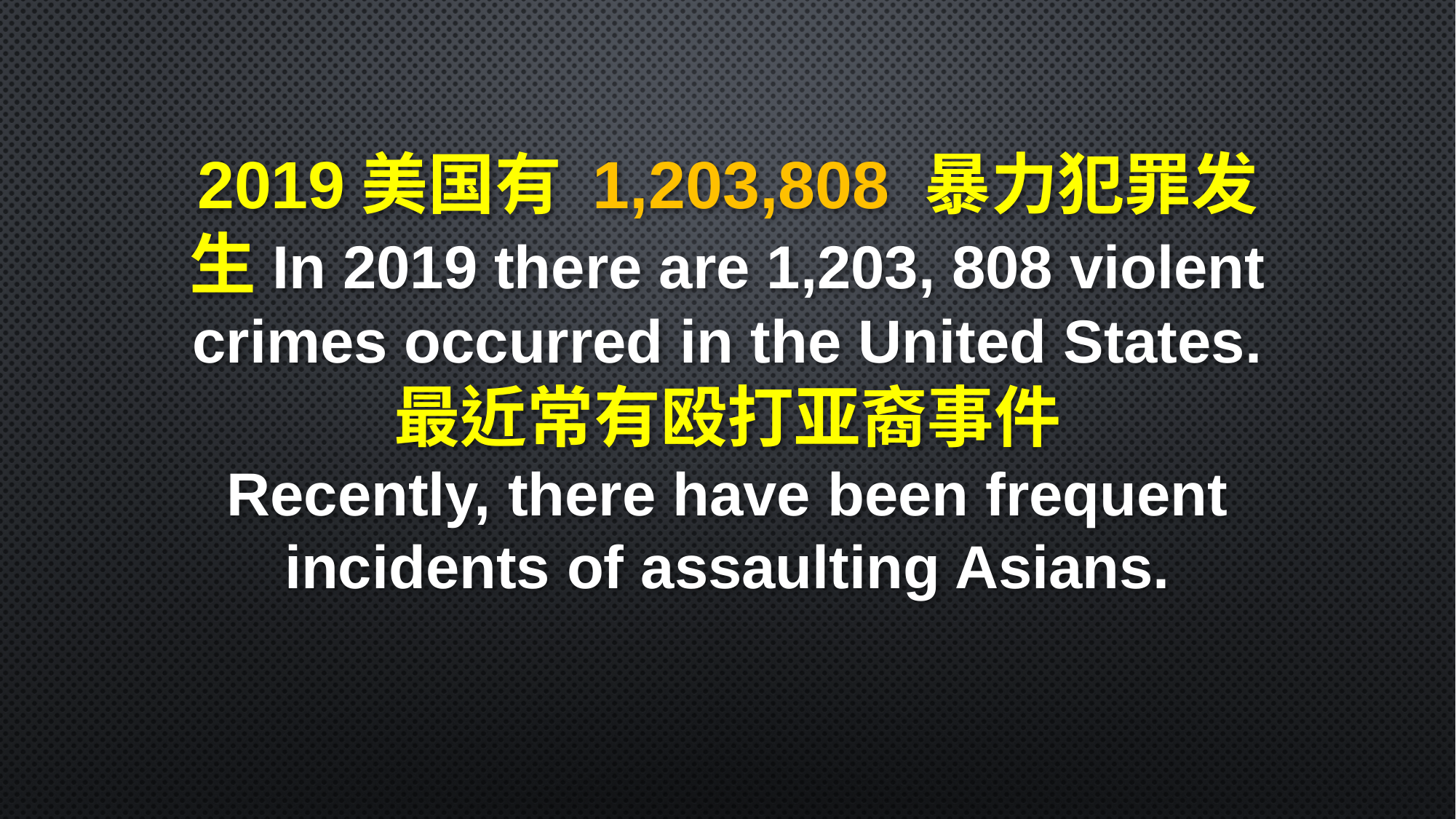

2019美国有 1,203,808 暴力犯罪发生In 2019 there are 1,203, 808 violent crimes occurred in the United States.
最近常有殴打亚裔事件
Recently, there have been frequent incidents of assaulting Asians.